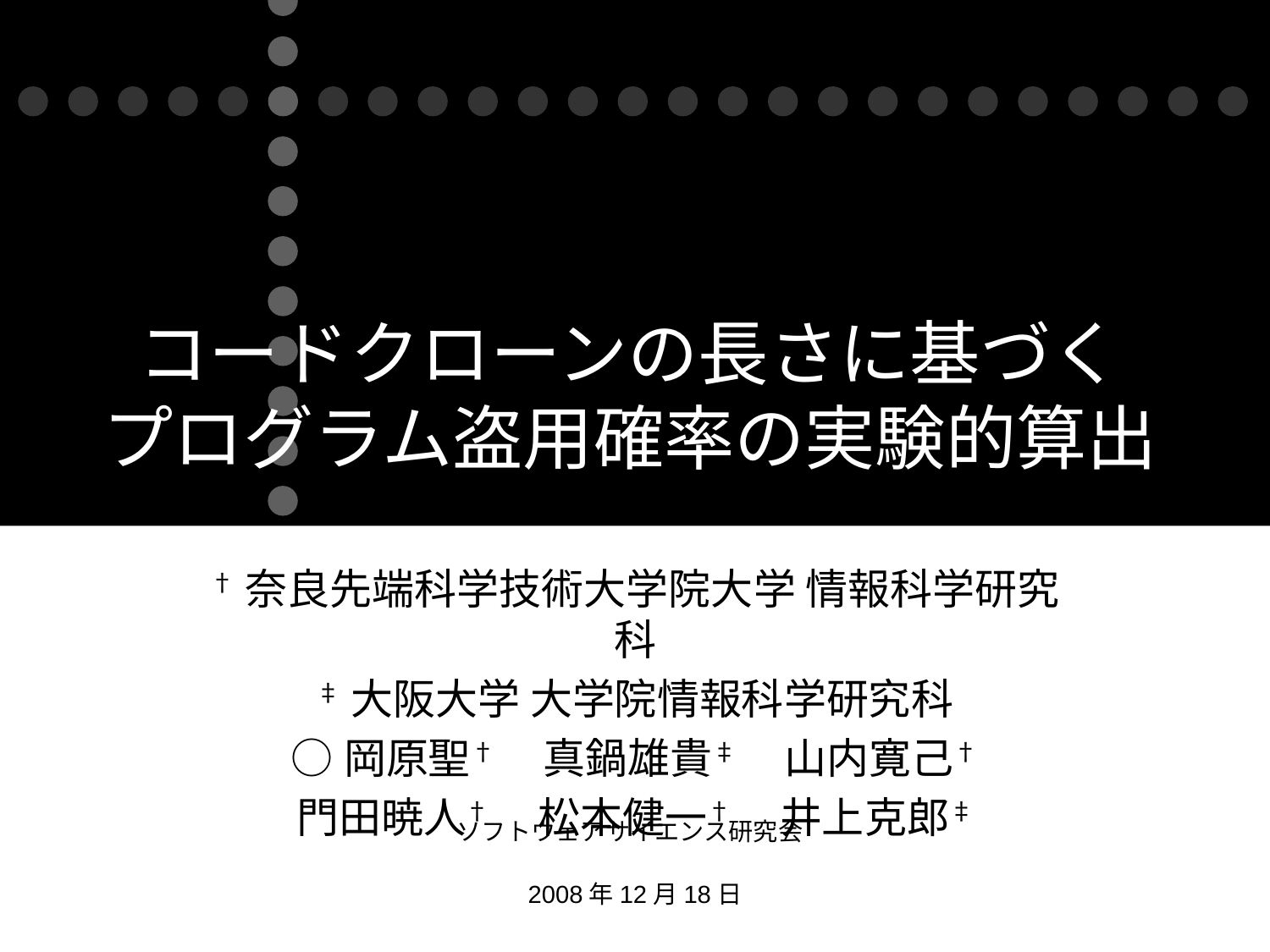

# コードクローンの長さに基づく プログラム盗用確率の実験的算出
†奈良先端科学技術大学院大学 情報科学研究科
‡大阪大学 大学院情報科学研究科
○岡原聖† 　真鍋雄貴‡ 　山内寛己†
門田暁人† 　松本健一† 　井上克郎‡
ソフトウェアサイエンス研究会
2008年12月18日